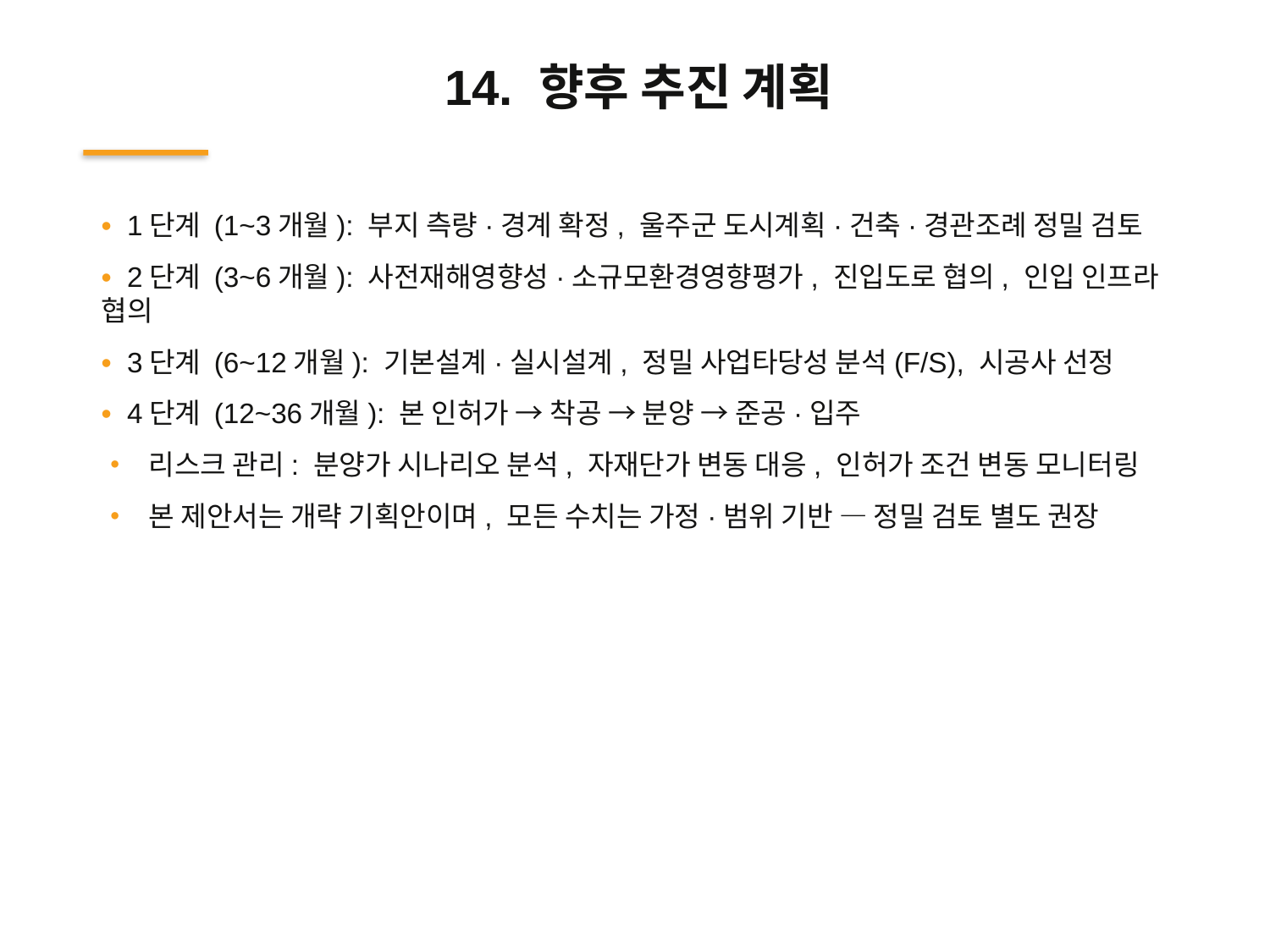

14. 향후 추진 계획

•  1단계 (1~3개월): 부지 측량·경계 확정, 울주군 도시계획·건축·경관조례 정밀 검토
•  2단계 (3~6개월): 사전재해영향성·소규모환경영향평가, 진입도로 협의, 인입 인프라 협의
•  3단계 (6~12개월): 기본설계·실시설계, 정밀 사업타당성 분석(F/S), 시공사 선정
•  4단계 (12~36개월): 본 인허가 → 착공 → 분양 → 준공·입주
•  리스크 관리: 분양가 시나리오 분석, 자재단가 변동 대응, 인허가 조건 변동 모니터링
•  본 제안서는 개략 기획안이며, 모든 수치는 가정·범위 기반 — 정밀 검토 별도 권장